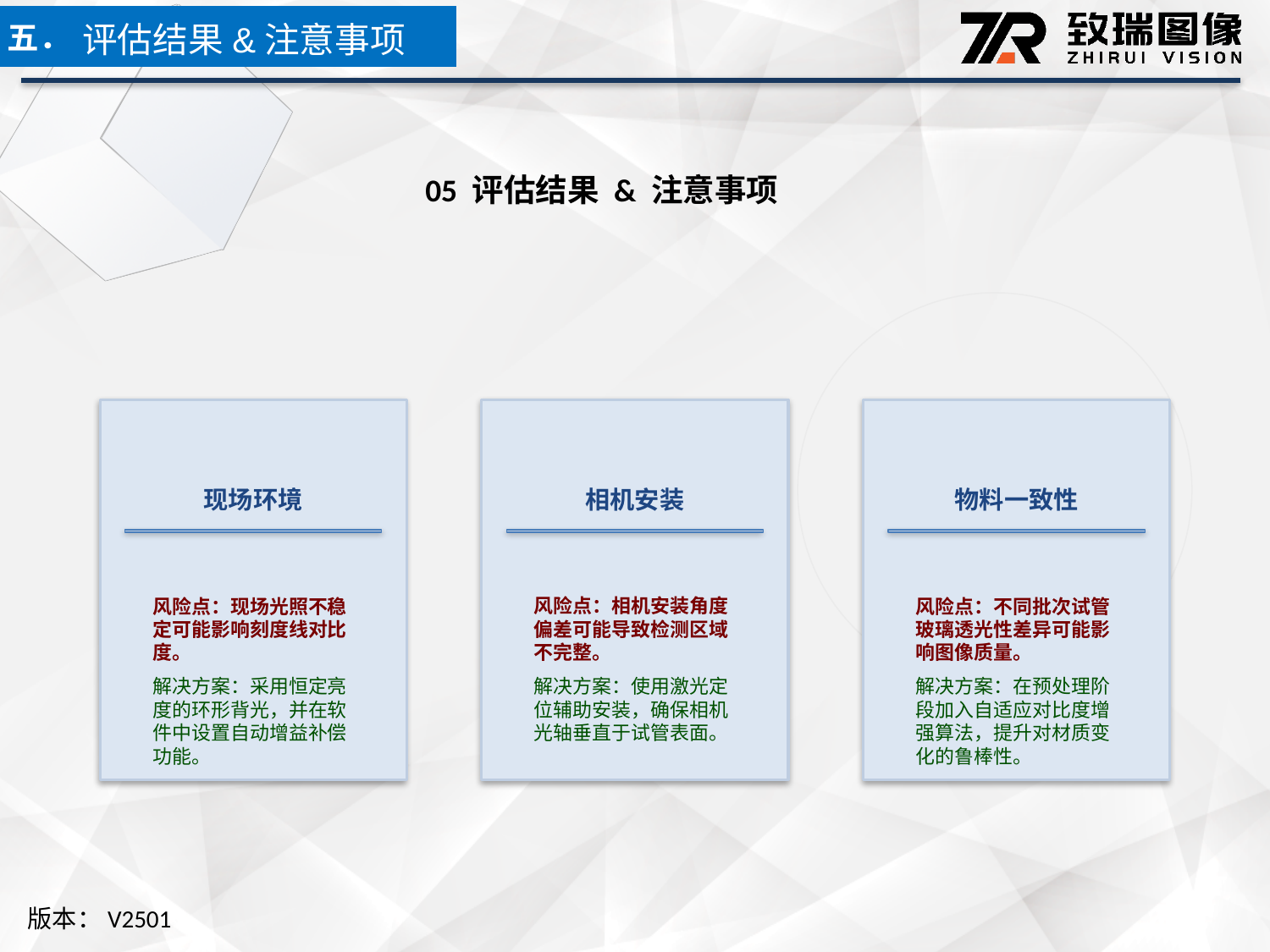

五．
评估结果&注意事项

05 评估结果 & 注意事项

现场环境

相机安装

物料一致性

风险点：现场光照不稳定可能影响刻度线对比度。
解决方案：采用恒定亮度的环形背光，并在软件中设置自动增益补偿功能。

风险点：相机安装角度偏差可能导致检测区域不完整。
解决方案：使用激光定位辅助安装，确保相机光轴垂直于试管表面。

风险点：不同批次试管玻璃透光性差异可能影响图像质量。
解决方案：在预处理阶段加入自适应对比度增强算法，提升对材质变化的鲁棒性。